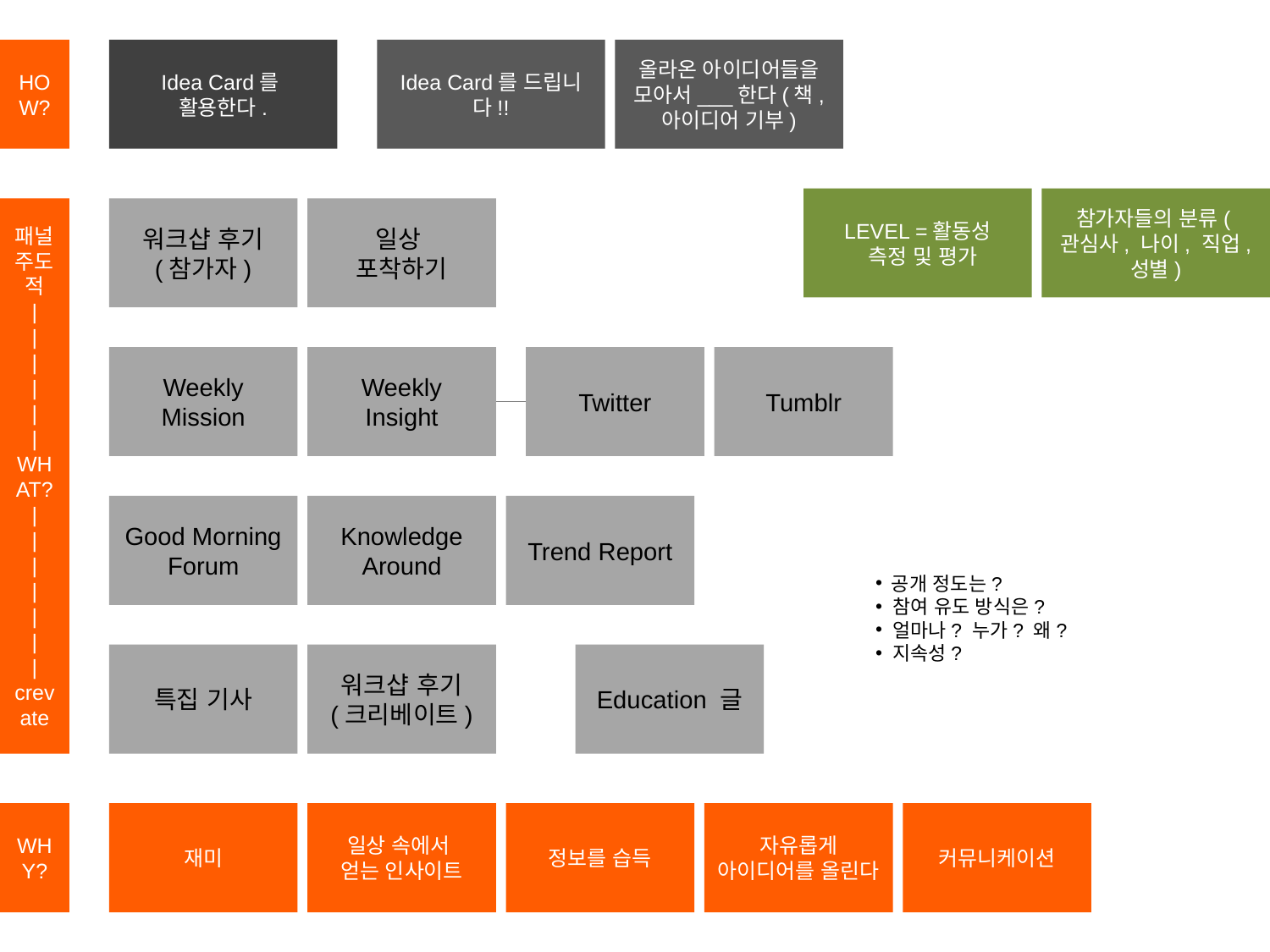

HOW?
Idea Card를
활용한다.
Idea Card를 드립니다!!
올라온 아이디어들을 모아서___한다(책, 아이디어 기부)
LEVEL =활동성
 측정 및 평가
참가자들의 분류(관심사, 나이, 직업, 성별)
패널주도적
|
|
|
|
|
|
WHAT?
|
|
|
|
|
|
|
crevate
워크샵 후기
(참가자)
일상
포착하기
Weekly
Mission
Weekly
Insight
Twitter
Tumblr
Good Morning
Forum
Knowledge Around
Trend Report
 공개 정도는?
 참여 유도 방식은?
 얼마나? 누가? 왜?
 지속성?
특집 기사
워크샵 후기
(크리베이트)
Education 글
WHY?
재미
일상 속에서
얻는 인사이트
정보를 습득
자유롭게 아이디어를 올린다
커뮤니케이션